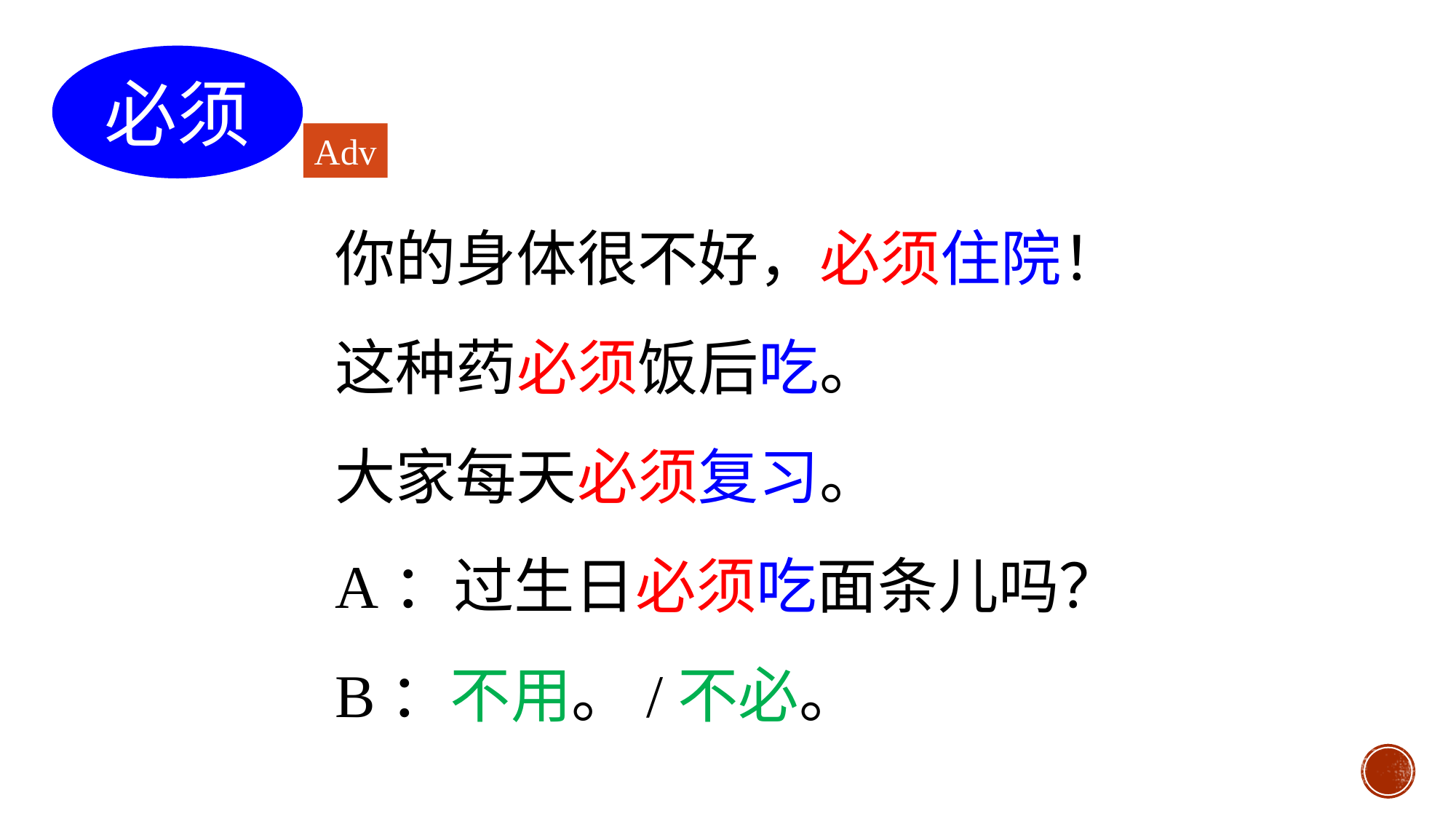

必须
Adv
你的身体很不好，必须住院！
这种药必须饭后吃。
大家每天必须复习。
A：过生日必须吃面条儿吗？
B：不用。/不必。